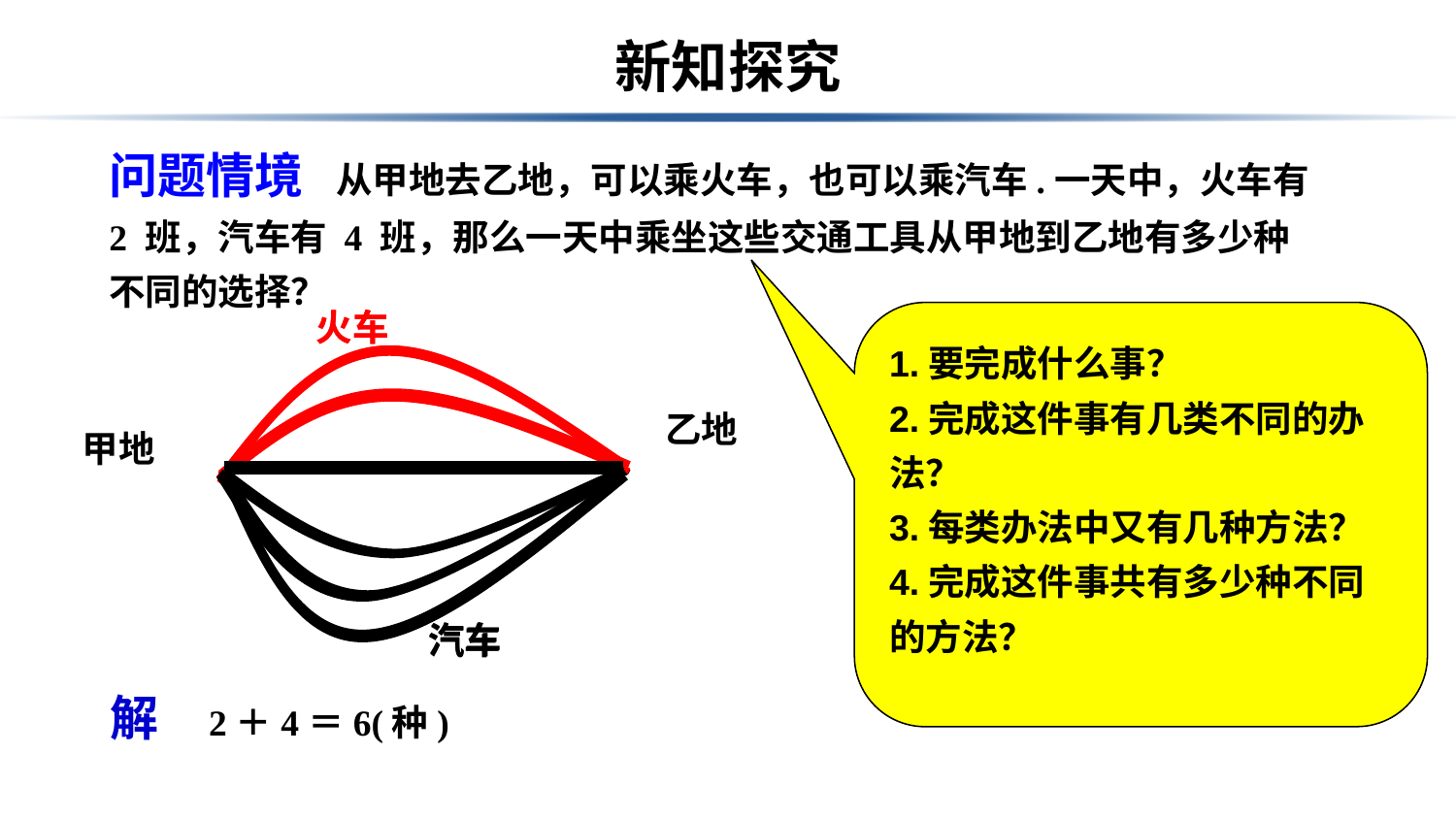

# 新知探究
问题情境   从甲地去乙地，可以乘火车，也可以乘汽车.一天中，火车有 2 班，汽车有 4 班，那么一天中乘坐这些交通工具从甲地到乙地有多少种不同的选择？

火车

乙地
甲地

汽车

火车

1.要完成什么事？
2.完成这件事有几类不同的办法？
3.每类办法中又有几种方法？
4.完成这件事共有多少种不同的方法？

汽车

解     2＋4＝6(种)